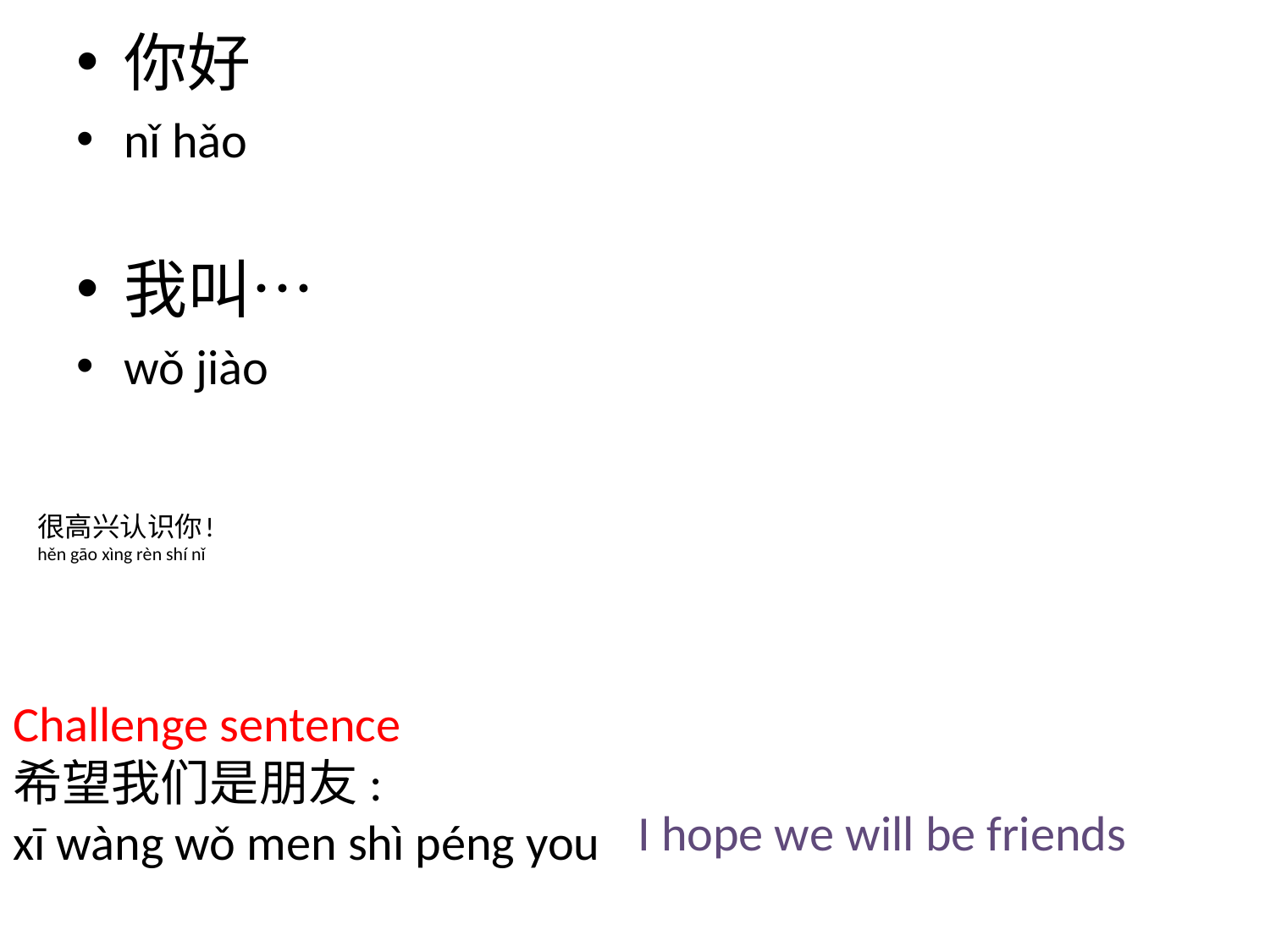

你好
nǐ hǎo

我叫…
wǒ jiào

# 很高兴认识你! hěn gāo xìng rèn shí nǐ
Challenge sentence
希望我们是朋友:
xī wàng wǒ men shì péng you

I hope we will be friends